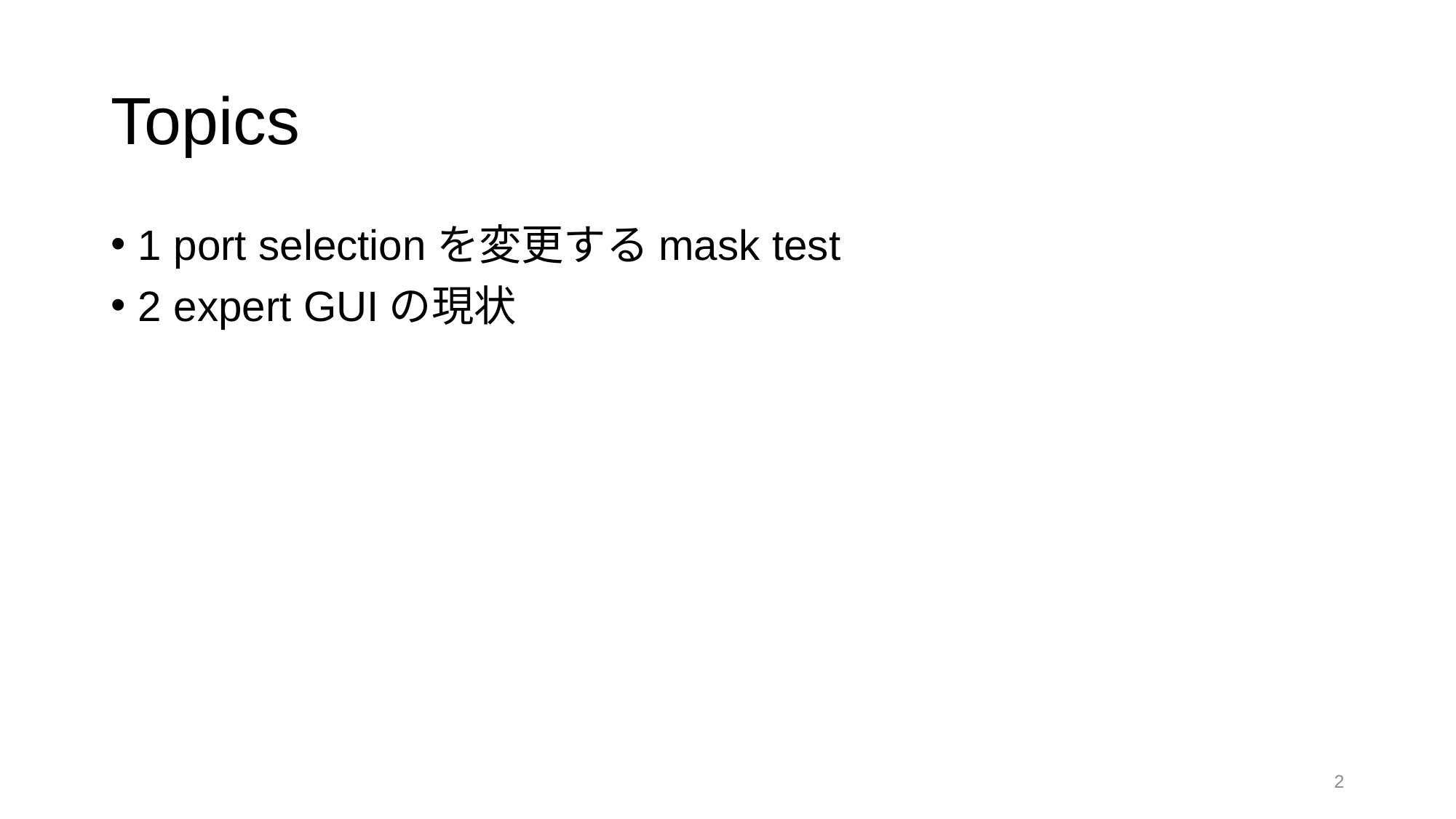

# Topics
1 port selectionを変更するmask test
2 expert GUIの現状

2